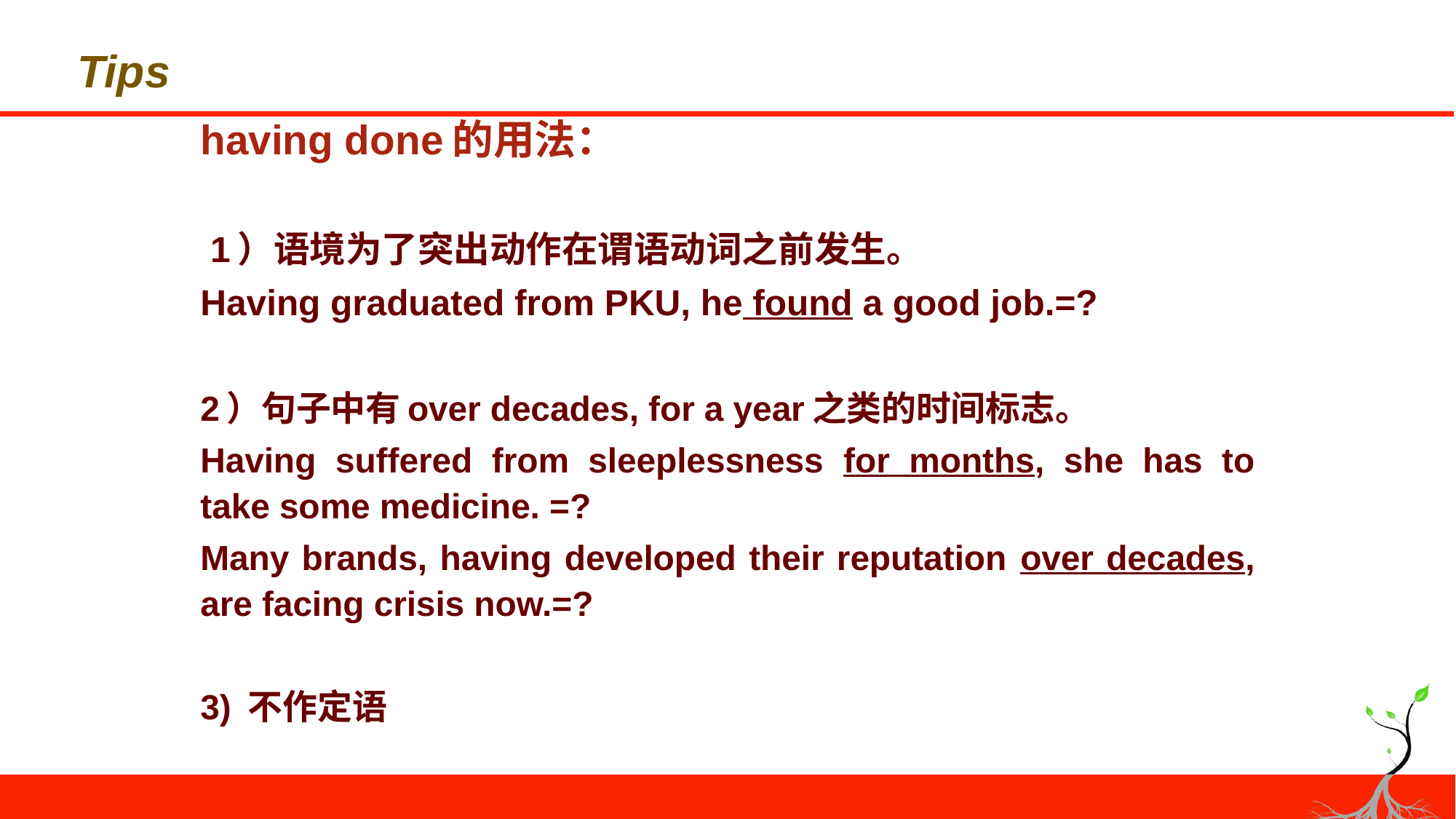

# Tips
having done的用法：

 1）语境为了突出动作在谓语动词之前发生。
Having graduated from PKU, he found a good job.=?

2）句子中有over decades, for a year之类的时间标志。
Having suffered from sleeplessness for months, she has to take some medicine. =?
Many brands, having developed their reputation over decades, are facing crisis now.=?

3) 不作定语